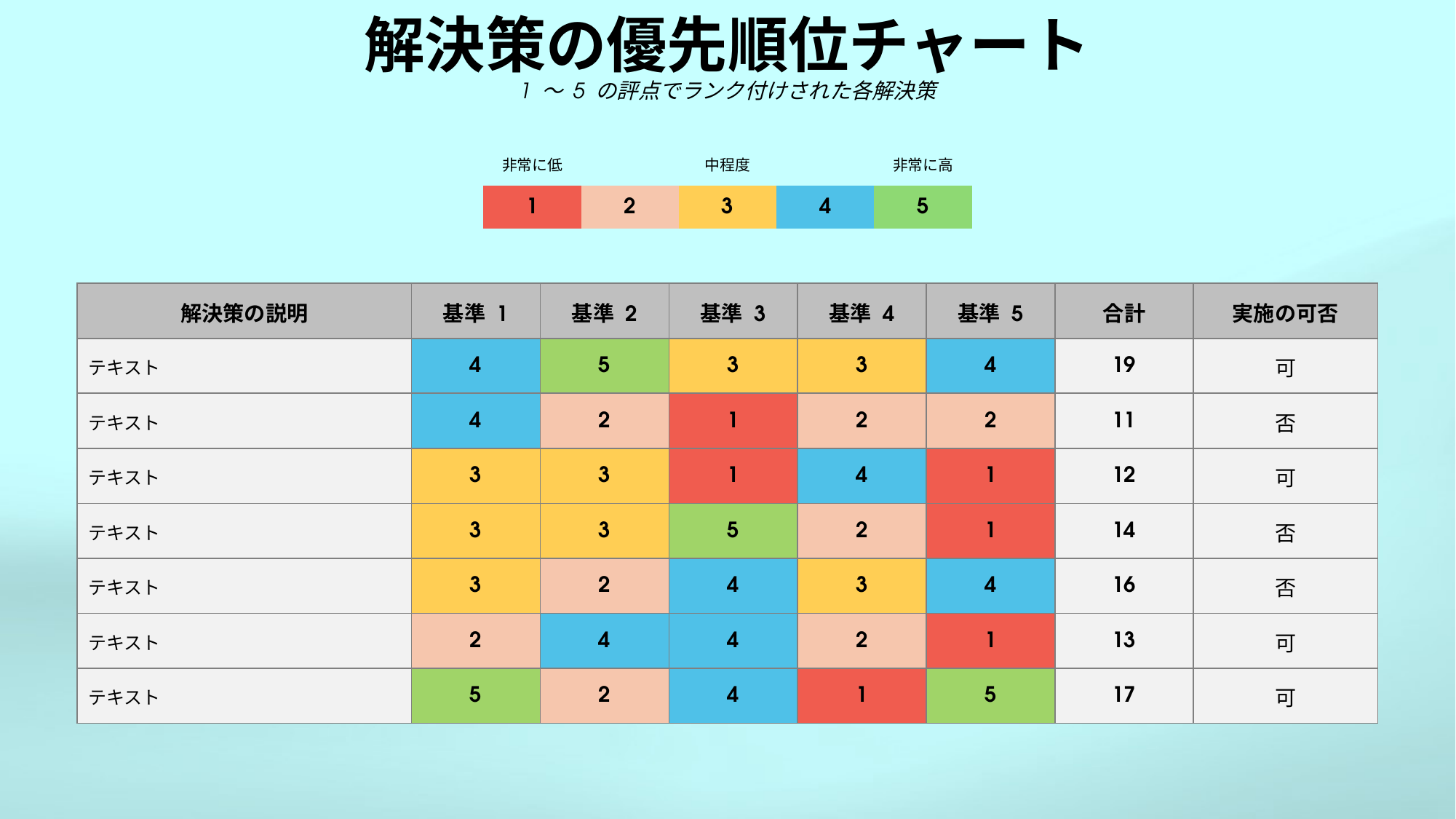

# 解決策の優先順位チャート 1 ～ 5 の評点でランク付けされた各解決策
| 非常に低 |  | 中程度 |  | 非常に高 |
| --- | --- | --- | --- | --- |
| 1 | 2 | 3 | 4 | 5 |
| 解決策の説明 | 基準 1 | 基準 2 | 基準 3 | 基準 4 | 基準 5 | 合計 | 実施の可否 |
| --- | --- | --- | --- | --- | --- | --- | --- |
| テキスト | 4 | 5 | 3 | 3 | 4 | 19 | 可 |
| テキスト | 4 | 2 | 1 | 2 | 2 | 11 | 否 |
| テキスト | 3 | 3 | 1 | 4 | 1 | 12 | 可 |
| テキスト | 3 | 3 | 5 | 2 | 1 | 14 | 否 |
| テキスト | 3 | 2 | 4 | 3 | 4 | 16 | 否 |
| テキスト | 2 | 4 | 4 | 2 | 1 | 13 | 可 |
| テキスト | 5 | 2 | 4 | 1 | 5 | 17 | 可 |